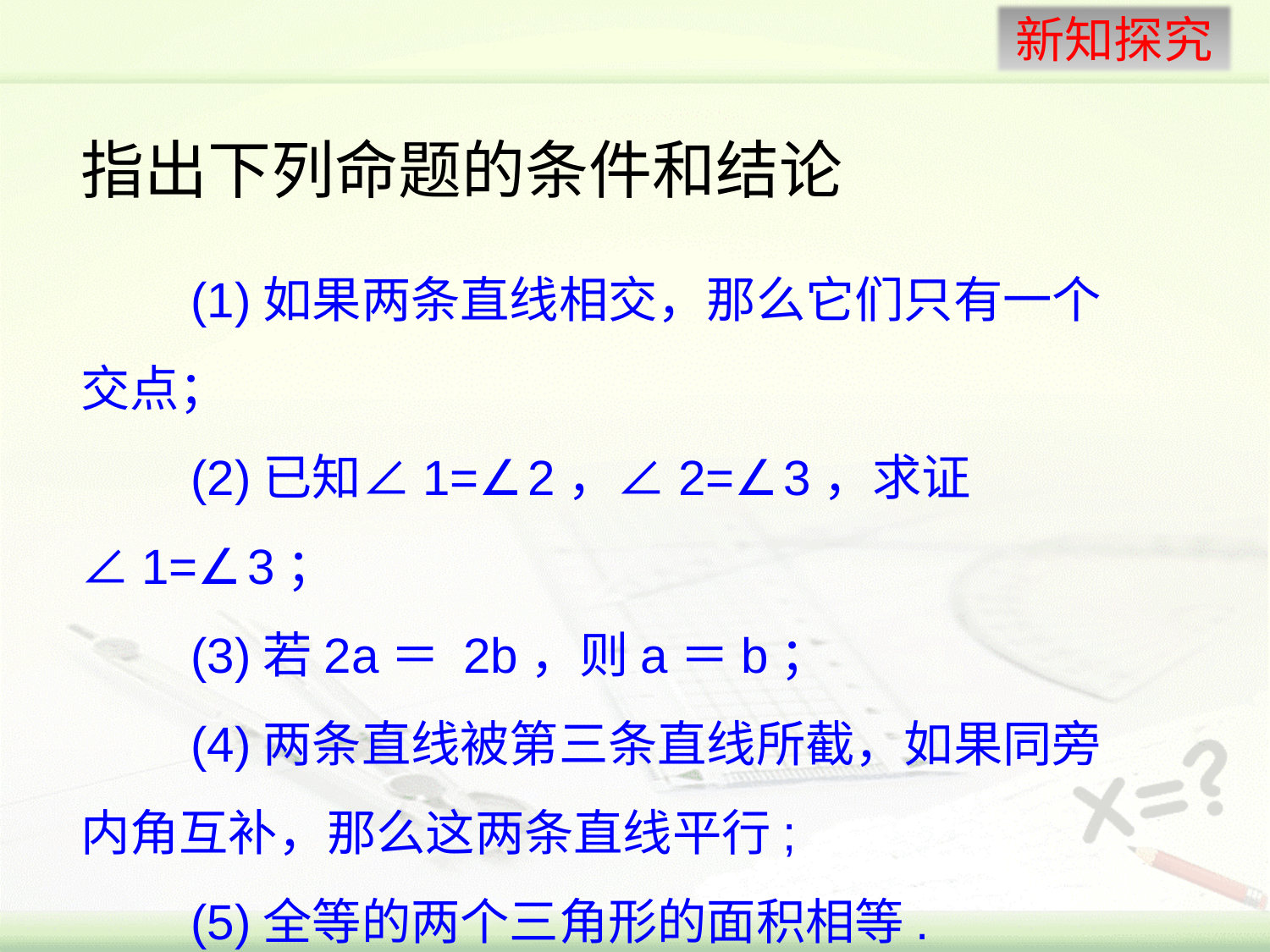

指出下列命题的条件和结论
        (1)如果两条直线相交，那么它们只有一个交点；
        (2)已知∠1=∠2，∠2=∠3，求证∠1=∠3；
        (3)若2a＝ 2b，则a＝b；
        (4)两条直线被第三条直线所截，如果同旁内角互补，那么这两条直线平行;
        (5)全等的两个三角形的面积相等.